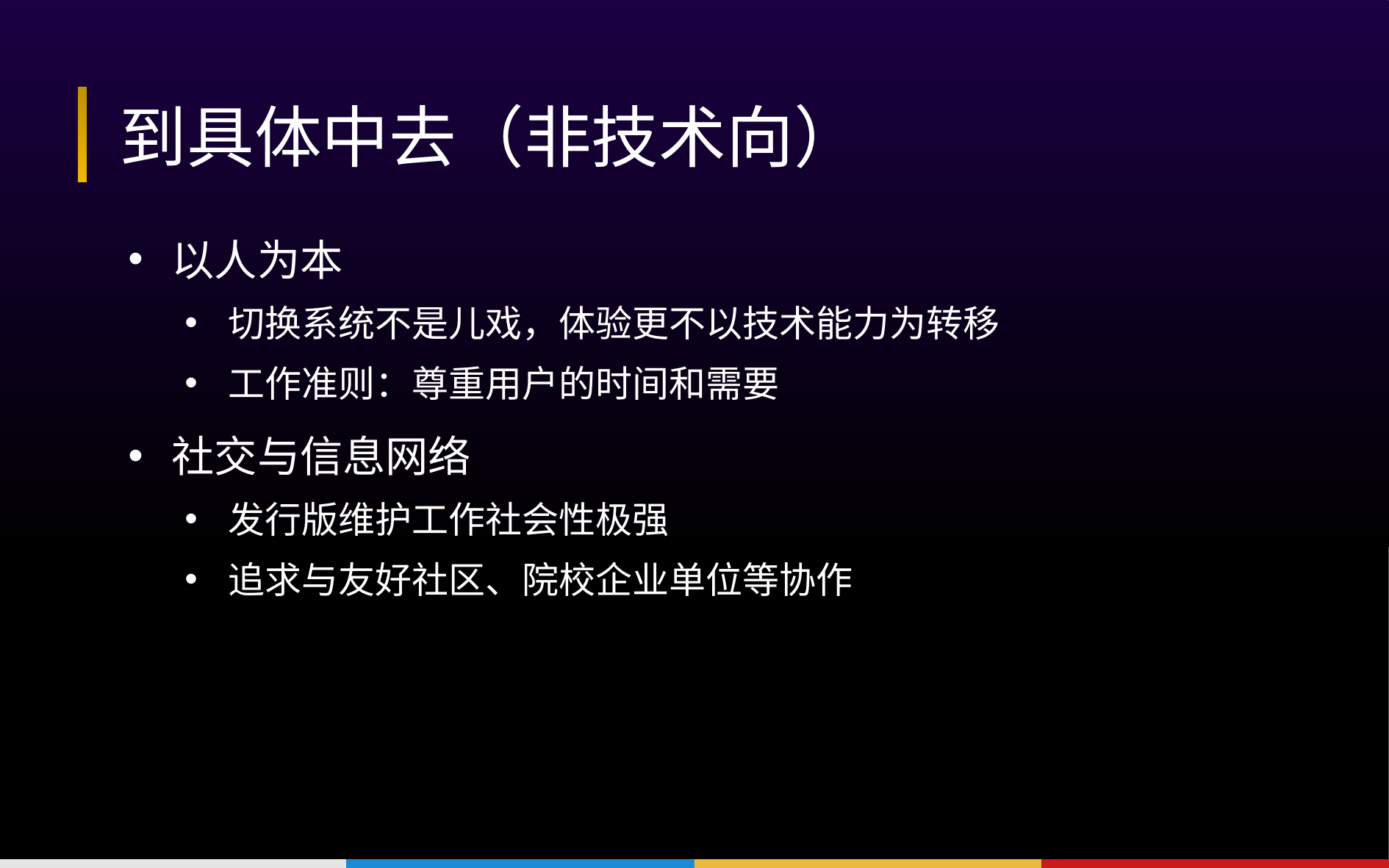

# 到具体中去（非技术向）
以人为本
切换系统不是儿戏，体验更不以技术能力为转移
工作准则：尊重用户的时间和需要
社交与信息网络
发行版维护工作社会性极强
追求与友好社区、院校企业单位等协作
16